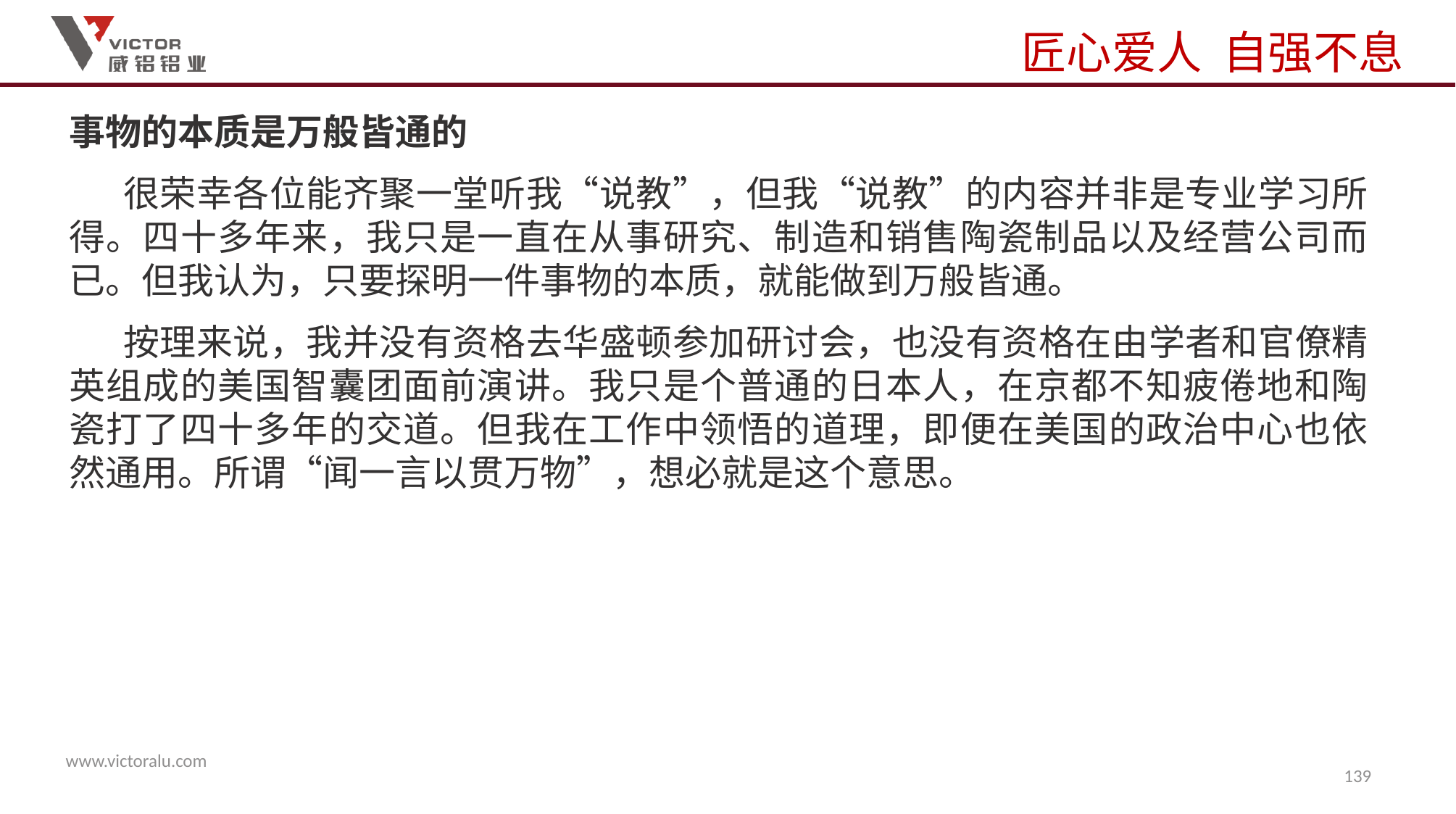

事物的本质是万般皆通的
很荣幸各位能齐聚一堂听我“说教”，但我“说教”的内容并非是专业学习所得。四十多年来，我只是一直在从事研究、制造和销售陶瓷制品以及经营公司而已。但我认为，只要探明一件事物的本质，就能做到万般皆通。
按理来说，我并没有资格去华盛顿参加研讨会，也没有资格在由学者和官僚精英组成的美国智囊团面前演讲。我只是个普通的日本人，在京都不知疲倦地和陶瓷打了四十多年的交道。但我在工作中领悟的道理，即便在美国的政治中心也依然通用。所谓“闻一言以贯万物”，想必就是这个意思。
139